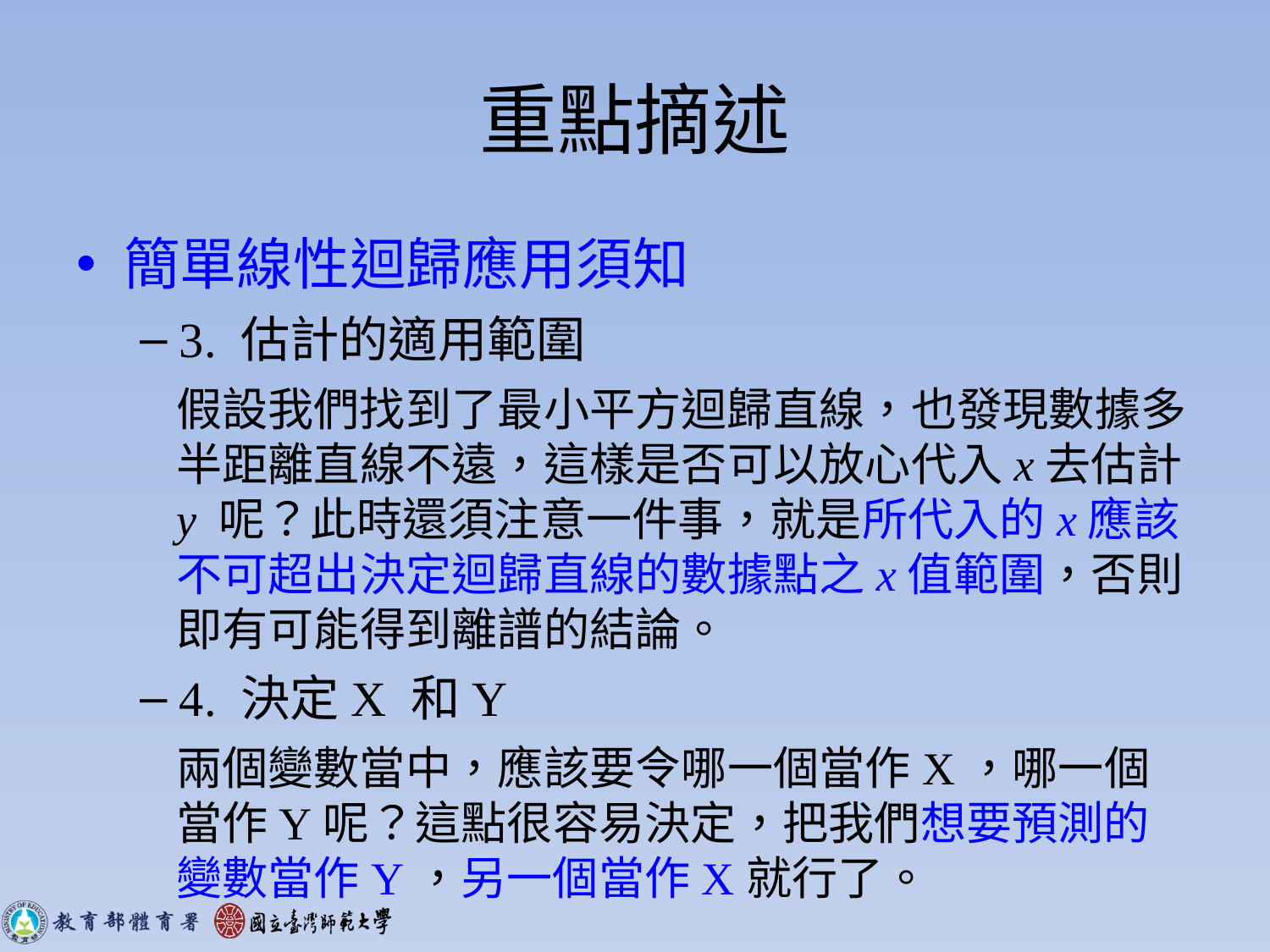

# 重點摘述
簡單線性迴歸應用須知
3. 估計的適用範圍
假設我們找到了最小平方迴歸直線，也發現數據多半距離直線不遠，這樣是否可以放心代入x去估計y 呢？此時還須注意一件事，就是所代入的x應該不可超出決定迴歸直線的數據點之x值範圍，否則即有可能得到離譜的結論。
4. 決定X 和Y
兩個變數當中，應該要令哪一個當作X，哪一個當作Y呢？這點很容易決定，把我們想要預測的變數當作Y，另一個當作X就行了。